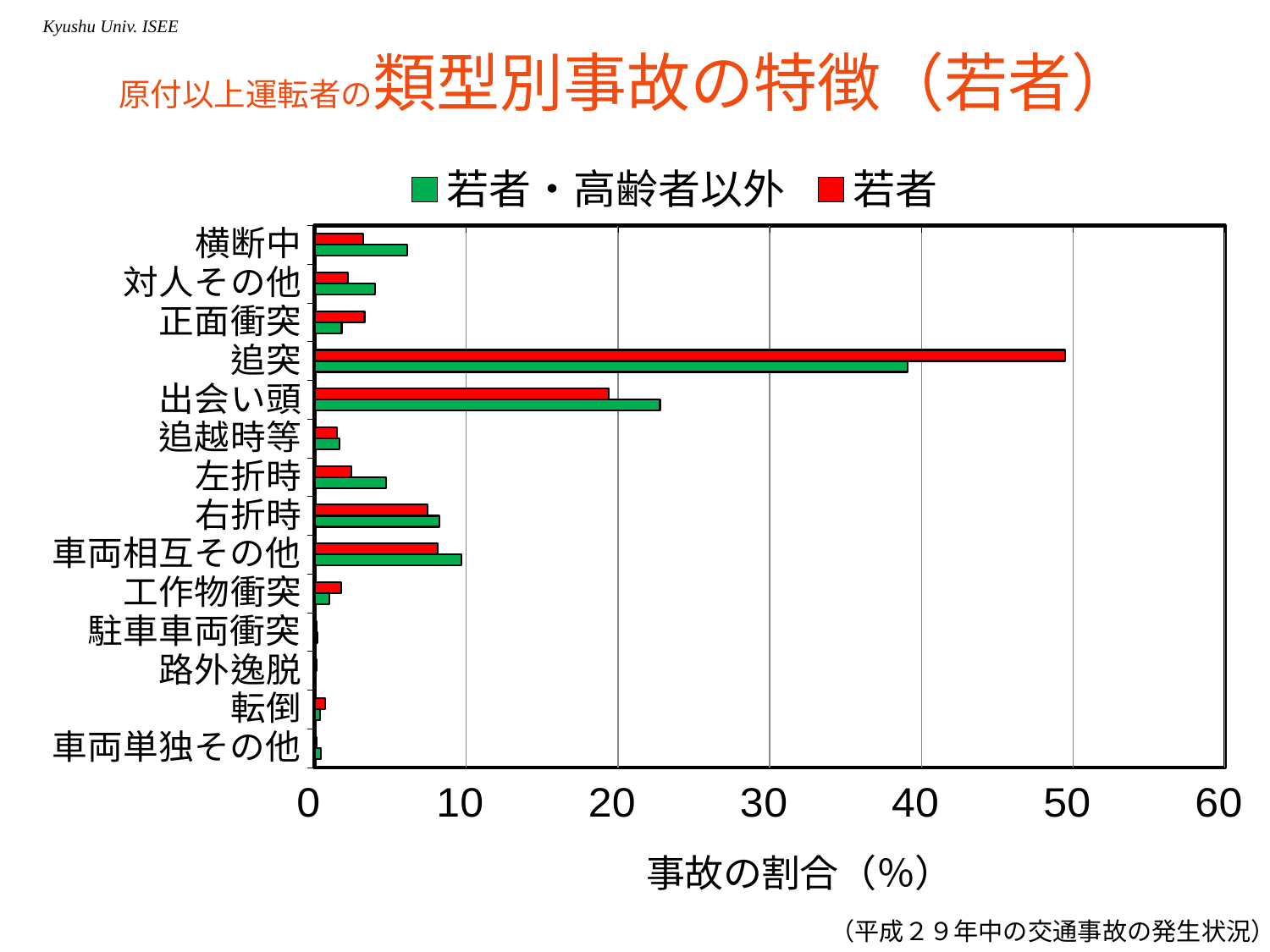

# 原付以上運転者の類型別事故の特徴（若者）

### Chart

| Category | 若者 | 若者・高齢者以外 |
|---|---|---|
| 横断中 | 3.2149859830500236 | 6.112366673097594 |
| 対人その他 | 2.2054414934128435 | 3.9853374858749278 |
| 正面衝突 | 3.289526988705417 | 1.7856158531543698 |
| 追突 | 49.46605953557713 | 39.08131907504892 |
| 出会い頭 | 19.385522840336407 | 22.77202822258358 |
| 追越時等 | 1.4875791998185088 | 1.634029710883885 |
| 左折時 | 2.4485099901152148 | 4.6984813824656175 |
| 右折時 | 7.4541005655393695 | 8.214935369181159 |
| 車両相互その他 | 8.103903680057039 | 9.660515944106054 |
| 工作物衝突 | 1.7387499797442918 | 0.9701513105311027 |
| 駐車車両衝突 | 0.13287744486396266 | 0.16812281233635587 |
| 路外逸脱 | 0.1539433812448348 | 0.10335418791169418 |
| 転倒 | 0.6951759005687803 | 0.3803434115150346 |
| 車両単独その他 | 0.14584109802142242 | 0.4306424496320591 |
（平成２９年中の交通事故の発生状況）